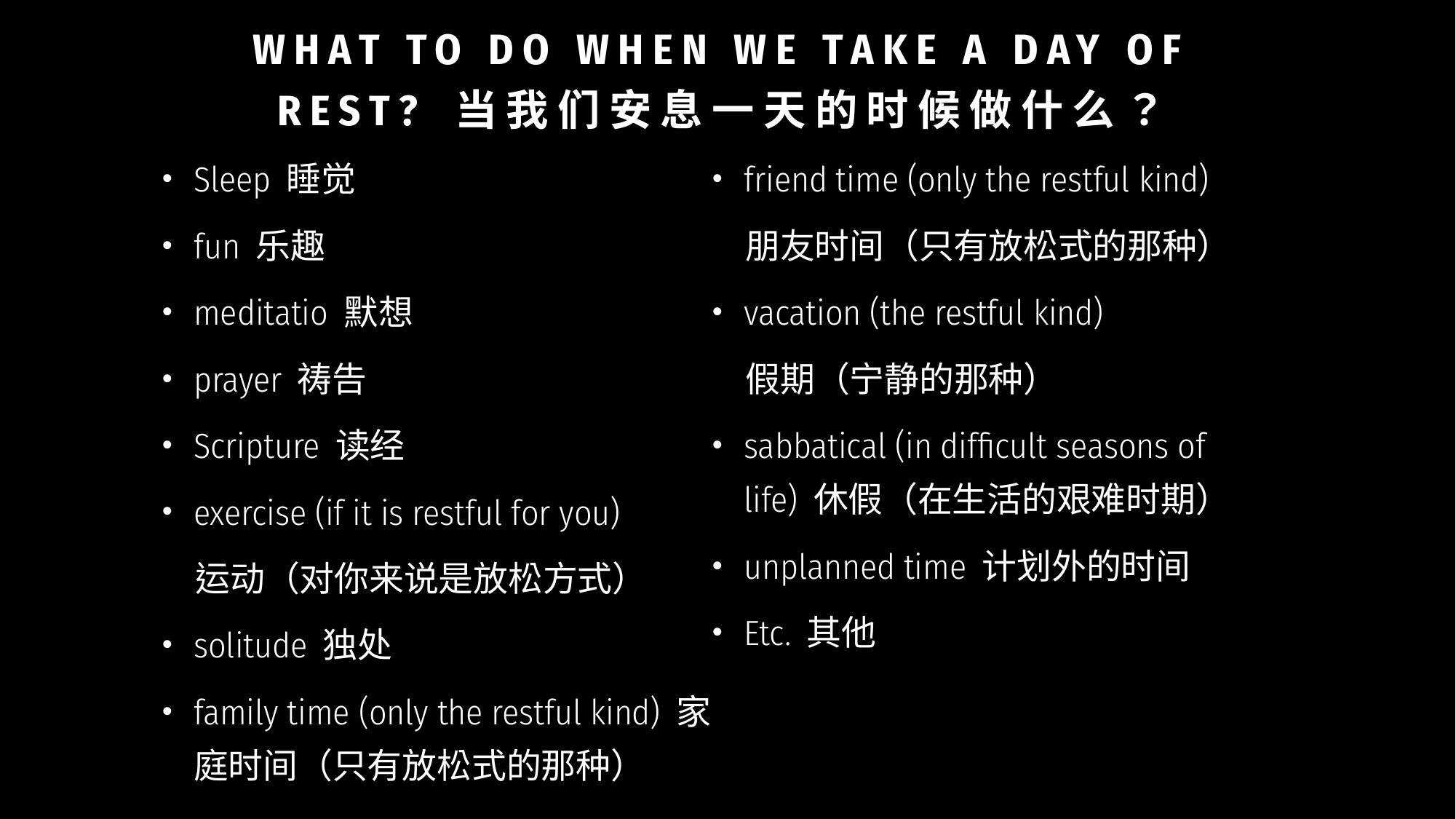

# What to do when we take a day of rest? 当我们安息一天的时候做什么？
Sleep 睡觉
‌fun 乐趣
‌meditatio 默想
‌prayer 祷告
‌Scripture 读经
‌exercise (if it is restful for you)
运动（对你来说是放松方式）
‌solitude 独处
‌family time (only the restful kind) 家庭时间（只有放松式的那种）
‌friend time (only the restful kind)
朋友时间（只有放松式的那种）
‌vacation (the restful kind)
‌假期（宁静的那种）
‌sabbatical (in difficult seasons of life) 休假（在生活的艰难时期）
‌unplanned time‌ 计划外的时间
Etc. 其他